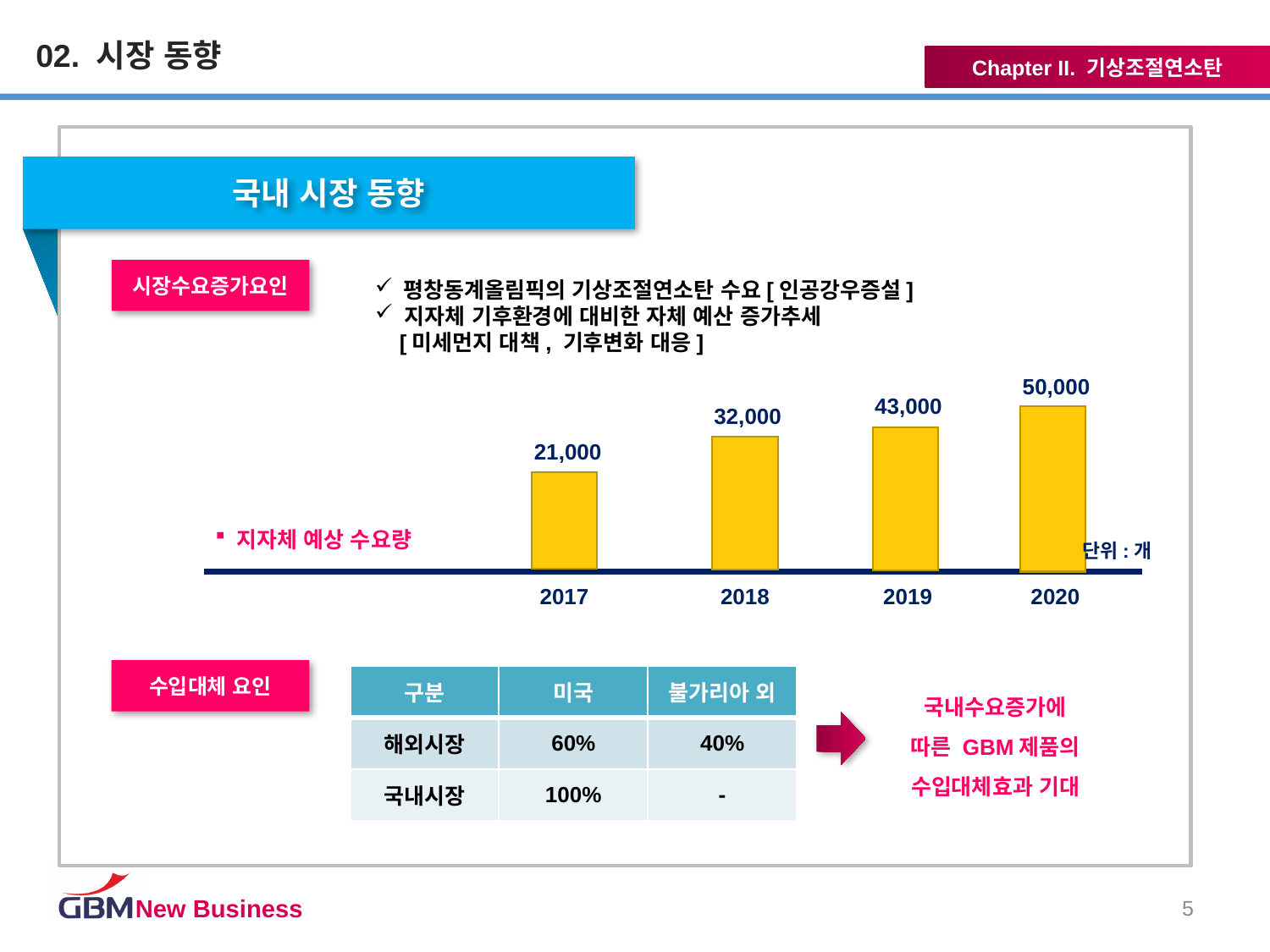

02. 시장 동향
국내 시장 동향
시장수요증가요인
 평창동계올림픽의 기상조절연소탄 수요[인공강우증설]
 지자체 기후환경에 대비한 자체 예산 증가추세
    [미세먼지 대책, 기후변화 대응]
50,000
43,000
32,000

21,000

2018
2020
2017
2019
 지자체 예상 수요량
단위:개
수입대체 요인
| 구분 | 미국 | 불가리아 외 |
| --- | --- | --- |
| 해외시장 | 60% | 40% |
| 국내시장 | 100% | - |
국내수요증가에
따른 GBM제품의
수입대체효과 기대

5